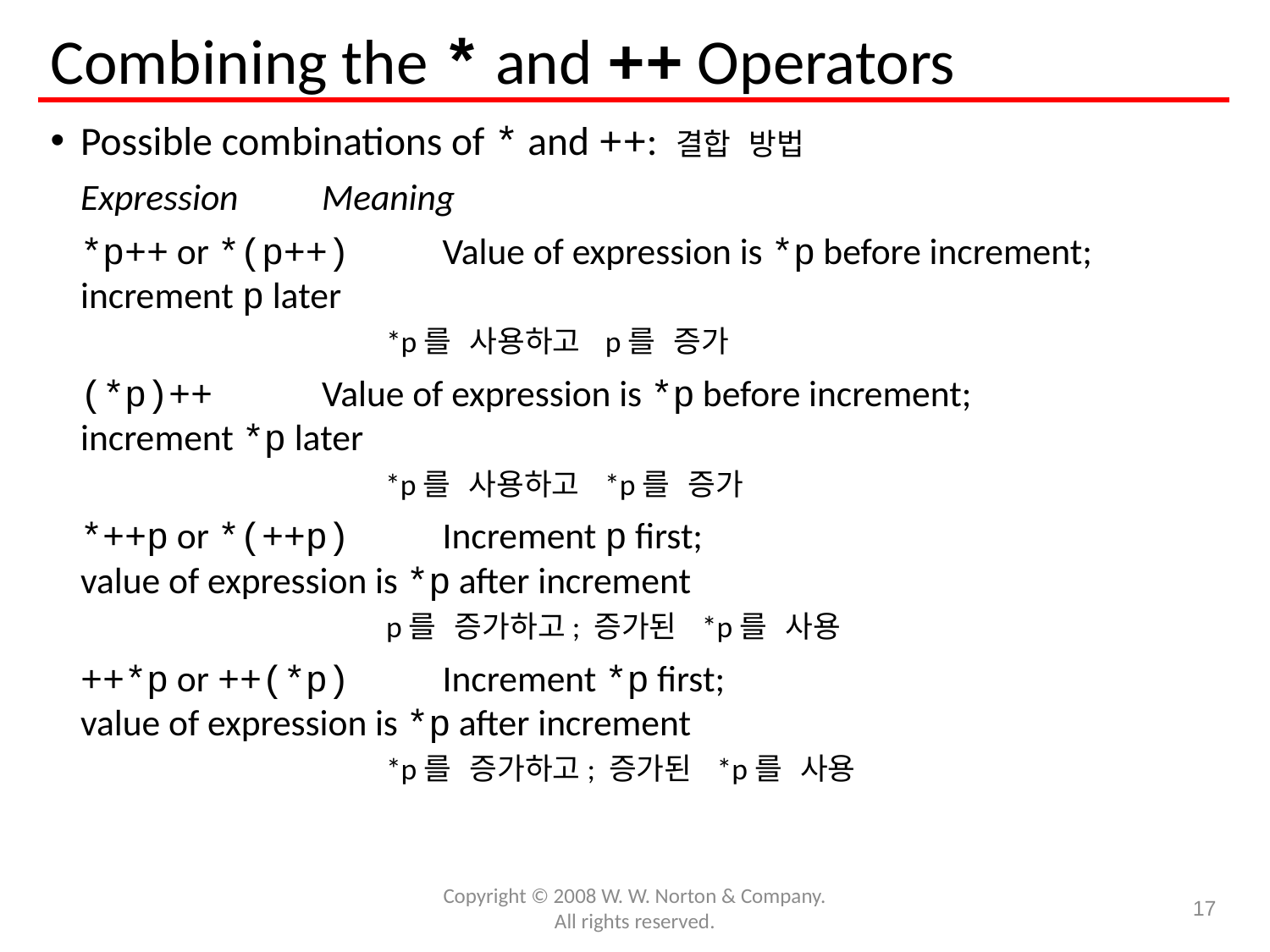

# Combining the * and ++ Operators
Possible combinations of * and ++: 결합 방법
		Expression		Meaning
	*p++ or *(p++)	Value of expression is *p before increment;
			increment p later
                                     *p를 사용하고 p를 증가
	(*p)++		Value of expression is *p before increment;
			increment *p later
                                     *p를 사용하고 *p를 증가
	*++p or *(++p)	Increment p first;
			value of expression is *p after increment
                                     p를 증가하고; 증가된 *p를 사용
	++*p or ++(*p)	Increment *p first;
			value of expression is *p after increment
                                     *p를 증가하고; 증가된 *p를 사용

Copyright © 2008 W. W. Norton & Company.
All rights reserved.
17